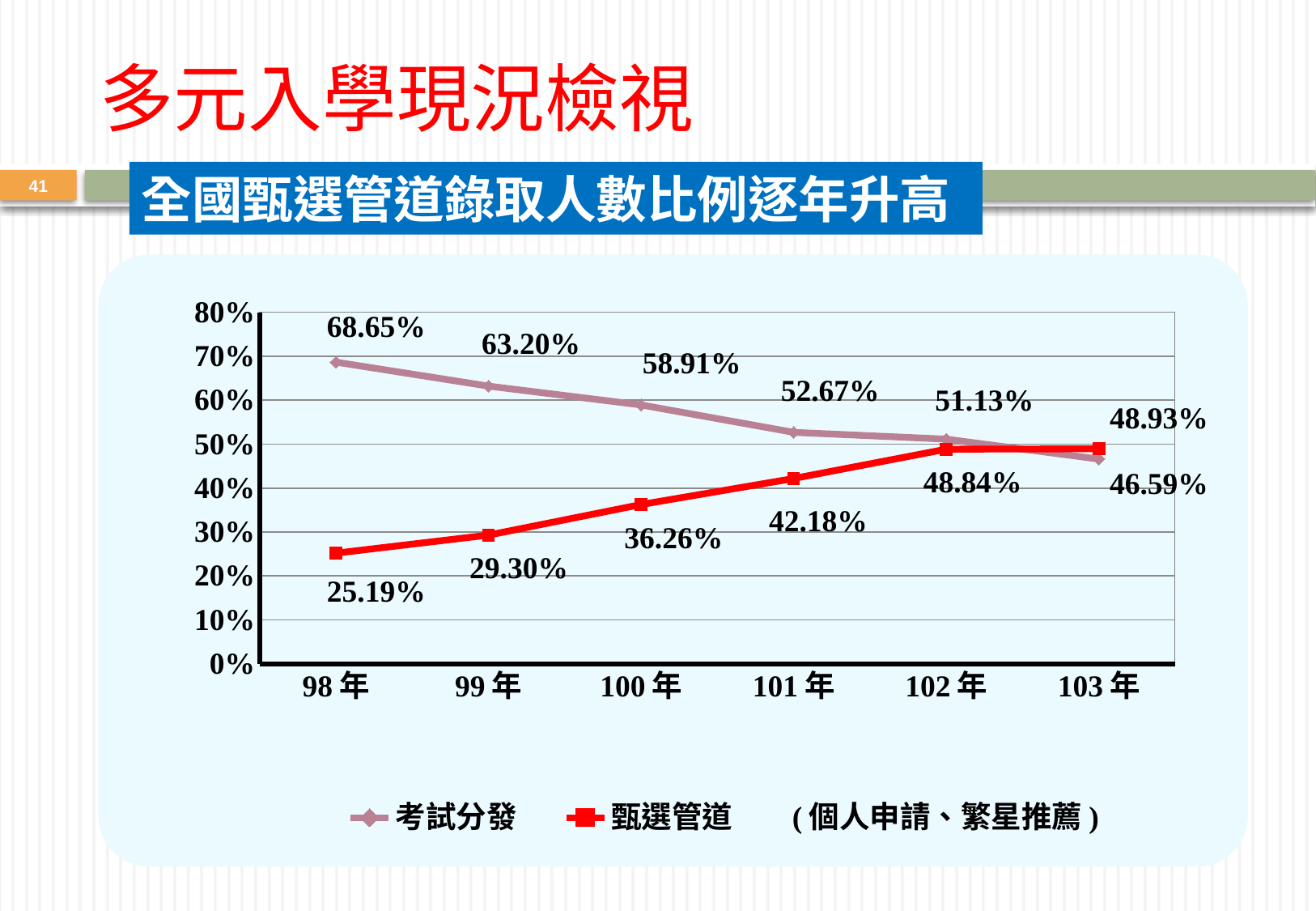

# 多元入學現況檢視
全國甄選管道錄取人數比例逐年升高
41

### Chart

| Category | 考試分發 | 甄選管道      (個人申請、繁星推薦) |
|---|---|---|
| 98年 | 0.6865 | 0.2519 |
| 99年 | 0.6320000000000006 | 0.29300000000000026 |
| 100年 | 0.5891 | 0.36260000000000026 |
| 101年 | 0.5267 | 0.42180000000000034 |
| 102年 | 0.5113 | 0.4884000000000003 |
| 103年 | 0.46590000000000026 | 0.48930000000000035 |